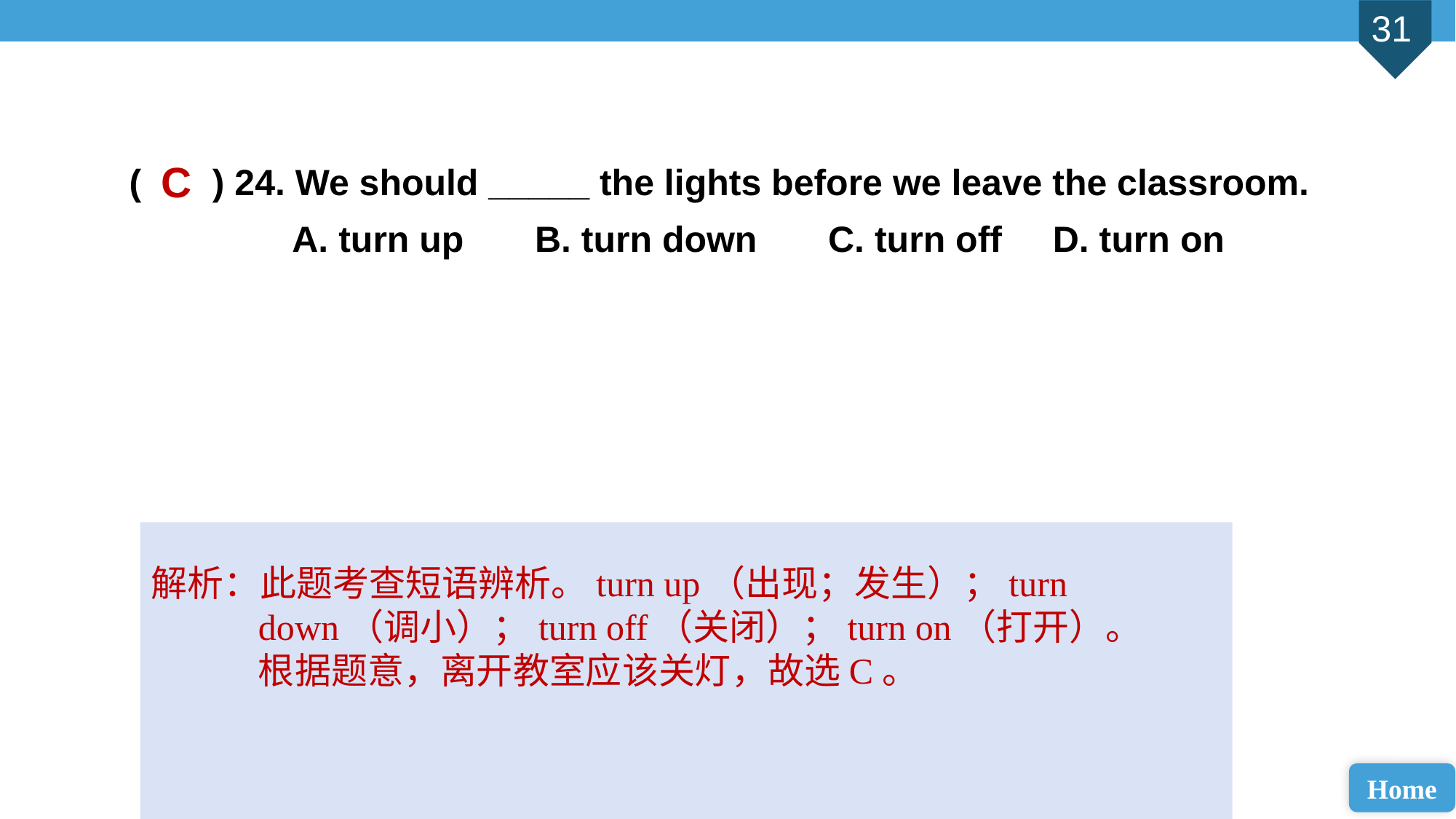

(       ) 24. We should _____ the lights before we leave the classroom.
                A. turn up       B. turn down       C. turn off     D. turn on
C

解析：此题考查短语辨析。turn up（出现；发生）；turn down（调小）；turn off（关闭）；turn on（打开）。根据题意，离开教室应该关灯，故选C。